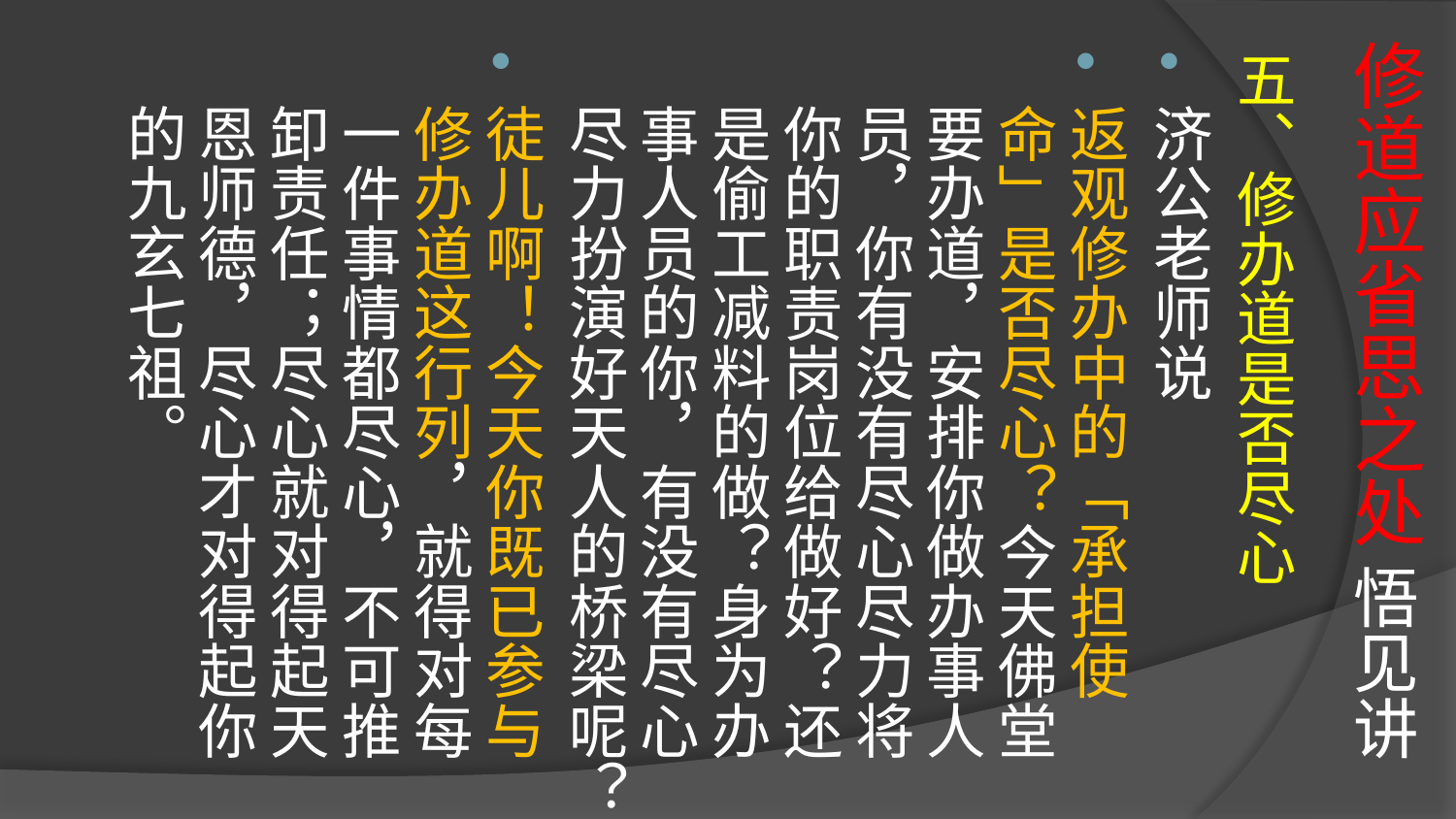

# 修道应省思之处 悟见讲
五、修办道是否尽心
济公老师说
返观修办中的「承担使命」是否尽心？今天佛堂要办道，安排你做办事人员，你有没有尽心尽力将你的职责岗位给做好？还是偷工减料的做？身为办事人员的你，有没有尽心尽力扮演好天人的桥梁呢？
徒儿啊！今天你既已参与修办道这行列，就得对每一件事情都尽心，不可推卸责任；尽心就对得起天恩师德，尽心才对得起你的九玄七祖。